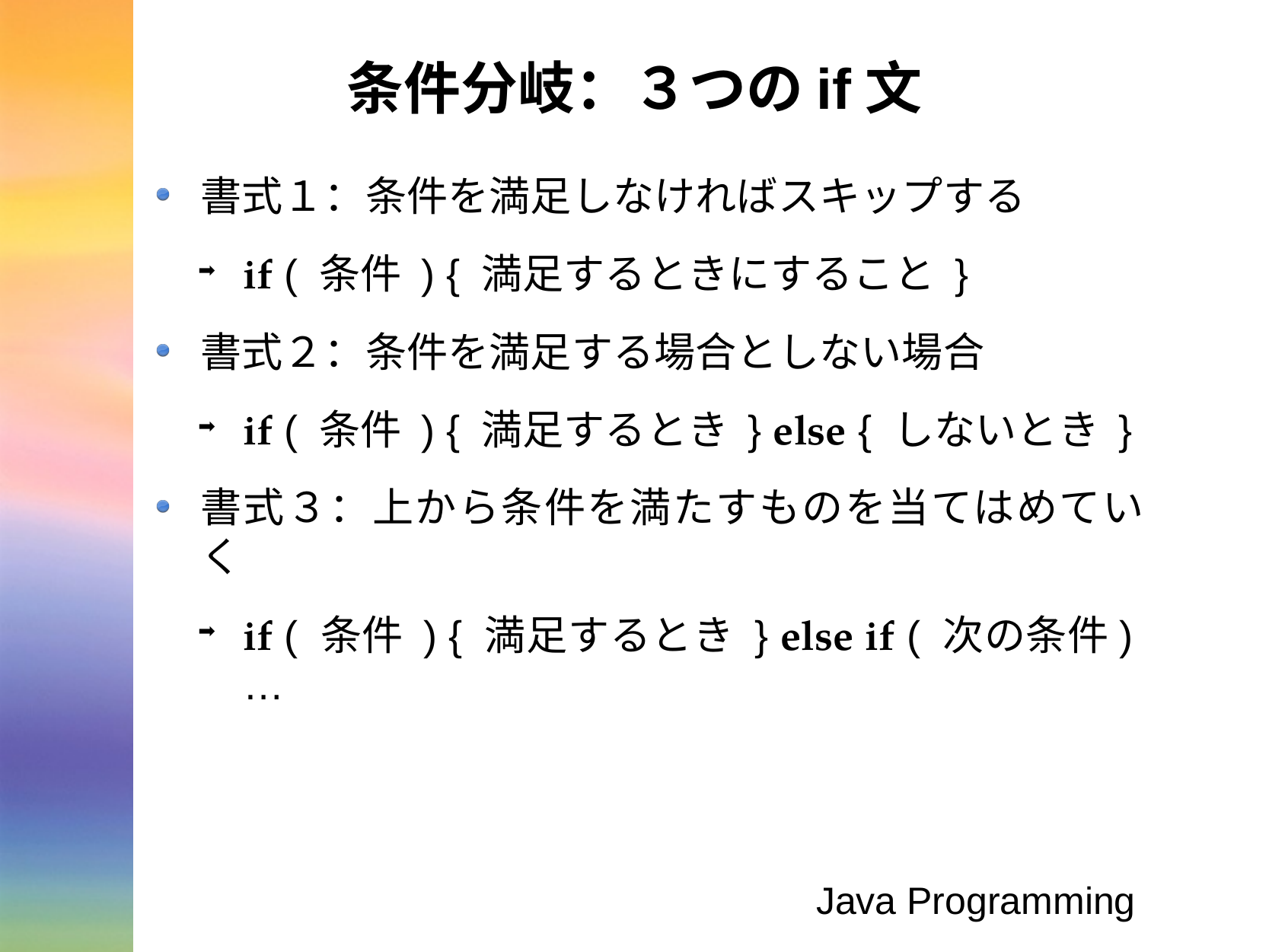

# 条件分岐：３つのif文
書式１：条件を満足しなければスキップする
if ( 条件 ) { 満足するときにすること }
書式２：条件を満足する場合としない場合
if ( 条件 ) { 満足するとき } else { しないとき }
書式３：上から条件を満たすものを当てはめていく
if ( 条件 ) { 満足するとき } else if ( 次の条件)  …